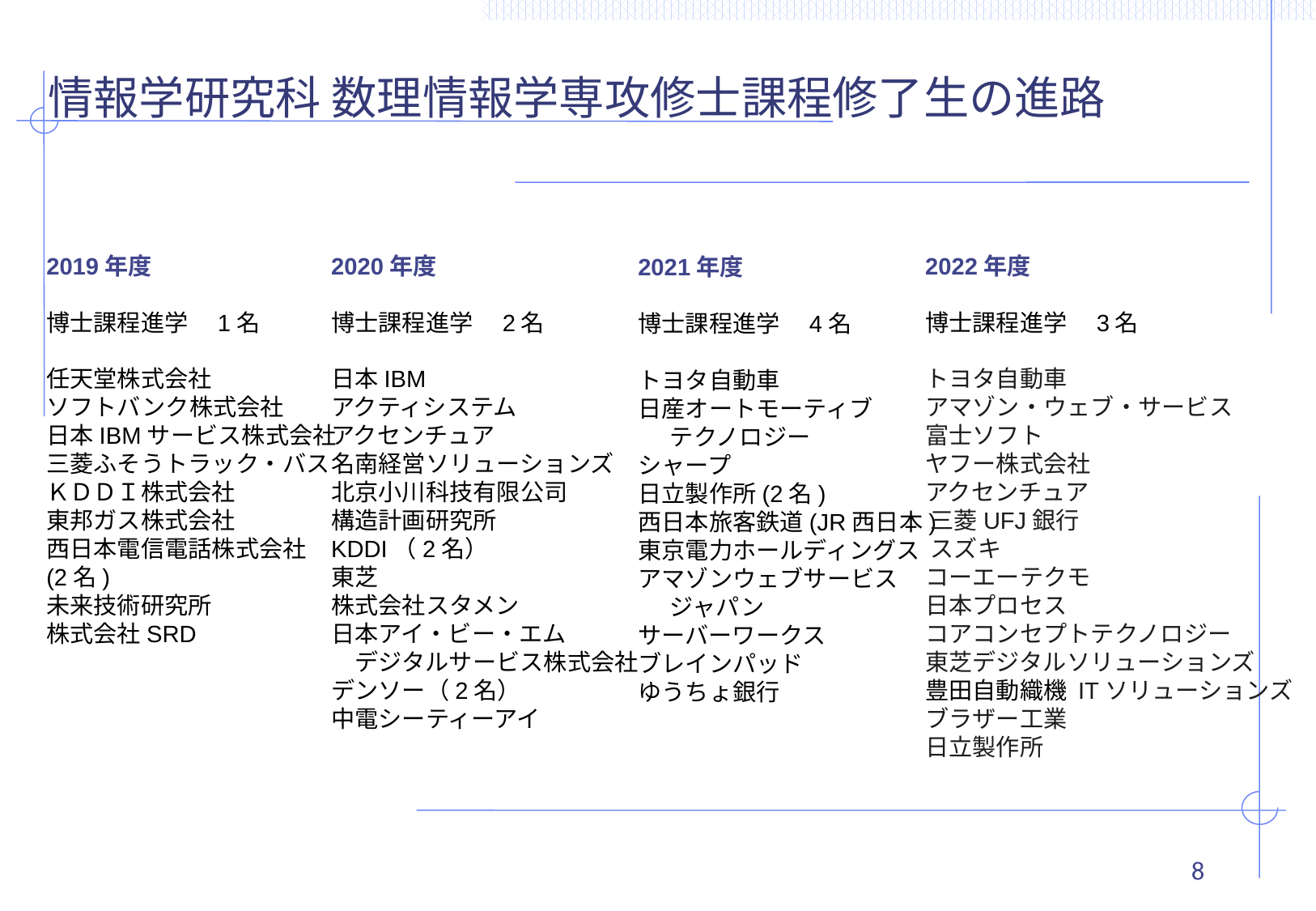

情報学研究科 数理情報学専攻修士課程修了生の進路
2019年度

博士課程進学　1名

任天堂株式会社
ソフトバンク株式会社
日本IBMサービス株式会社
三菱ふそうトラック・バス
ＫＤＤＩ株式会社
東邦ガス株式会社
西日本電信電話株式会社
(2名)
未来技術研究所
株式会社SRD
2020年度

博士課程進学　2名

日本IBM
アクティシステム
アクセンチュア
名南経営ソリューションズ
北京小川科技有限公司
構造計画研究所
KDDI（2名）
東芝
株式会社スタメン
日本アイ・ビー・エム
　デジタルサービス株式会社
デンソー（2名）
中電シーティーアイ
2022年度

博士課程進学　3名

トヨタ自動車
アマゾン・ウェブ・サービス
富士ソフト
ヤフー株式会社
アクセンチュア
 三菱UFJ銀行
 スズキ
コーエーテクモ
日本プロセス
コアコンセプトテクノロジー
東芝デジタルソリューションズ
豊田自動織機 ITソリューションズ
ブラザー工業
日立製作所

2021年度

博士課程進学　4名

トヨタ自動車
日産オートモーティブ
     テクノロジー
シャープ
日立製作所(2名)
西日本旅客鉄道(JR西日本)
東京電力ホールディングス
アマゾンウェブサービス
     ジャパン
サーバーワークス
ブレインパッド
ゆうちょ銀行

8